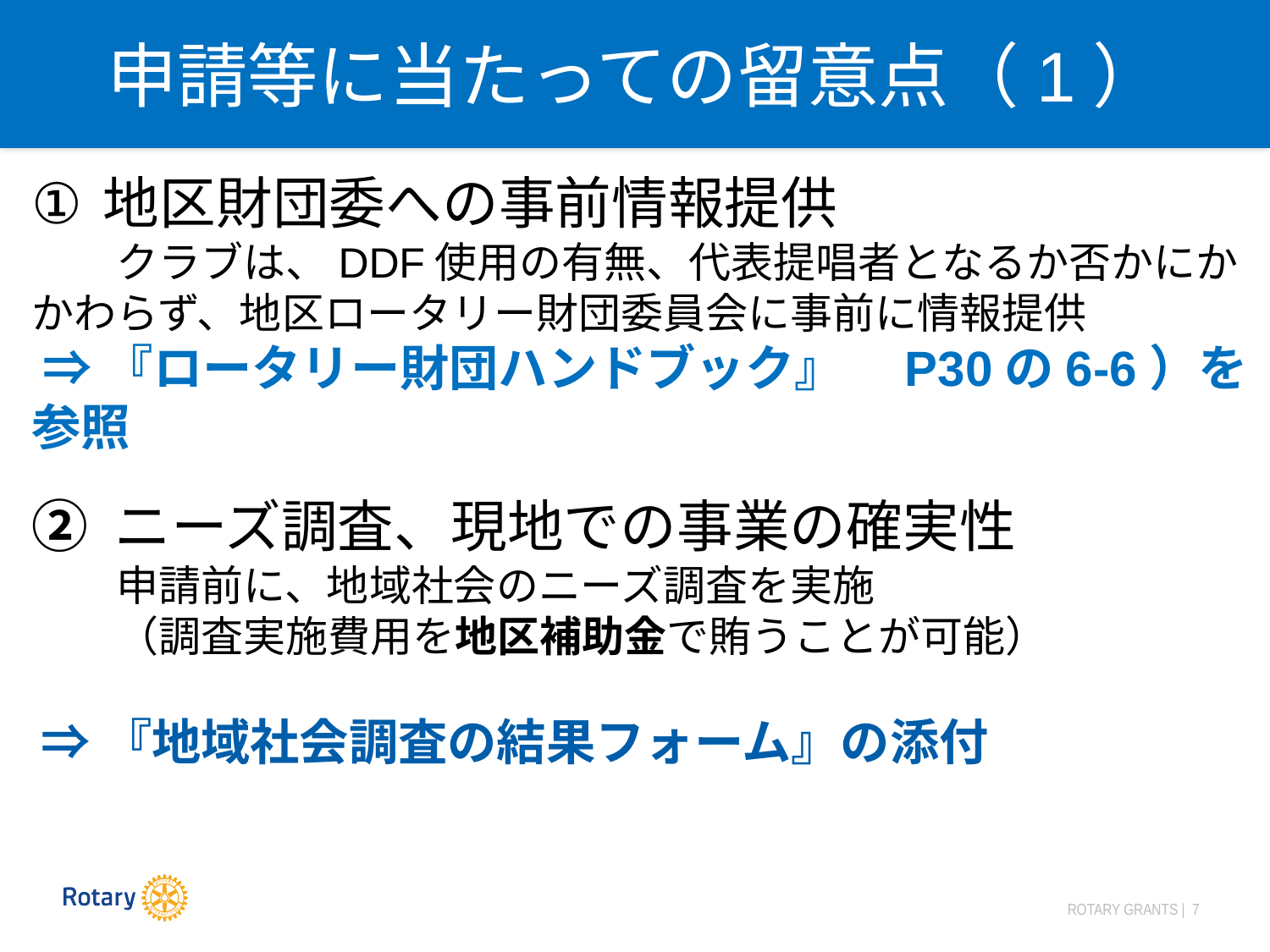

申請等に当たっての留意点（1）

地区財団委への事前情報提供
　　クラブは、DDF使用の有無、代表提唱者となるか否かにかかわらず、地区ロータリー財団委員会に事前に情報提供
 ⇒『ロータリー財団ハンドブック』　P30の6-6）を参照
② ニーズ調査、現地での事業の確実性
　　申請前に、地域社会のニーズ調査を実施
　　（調査実施費用を地区補助金で賄うことが可能）

 ⇒『地域社会調査の結果フォーム』の添付